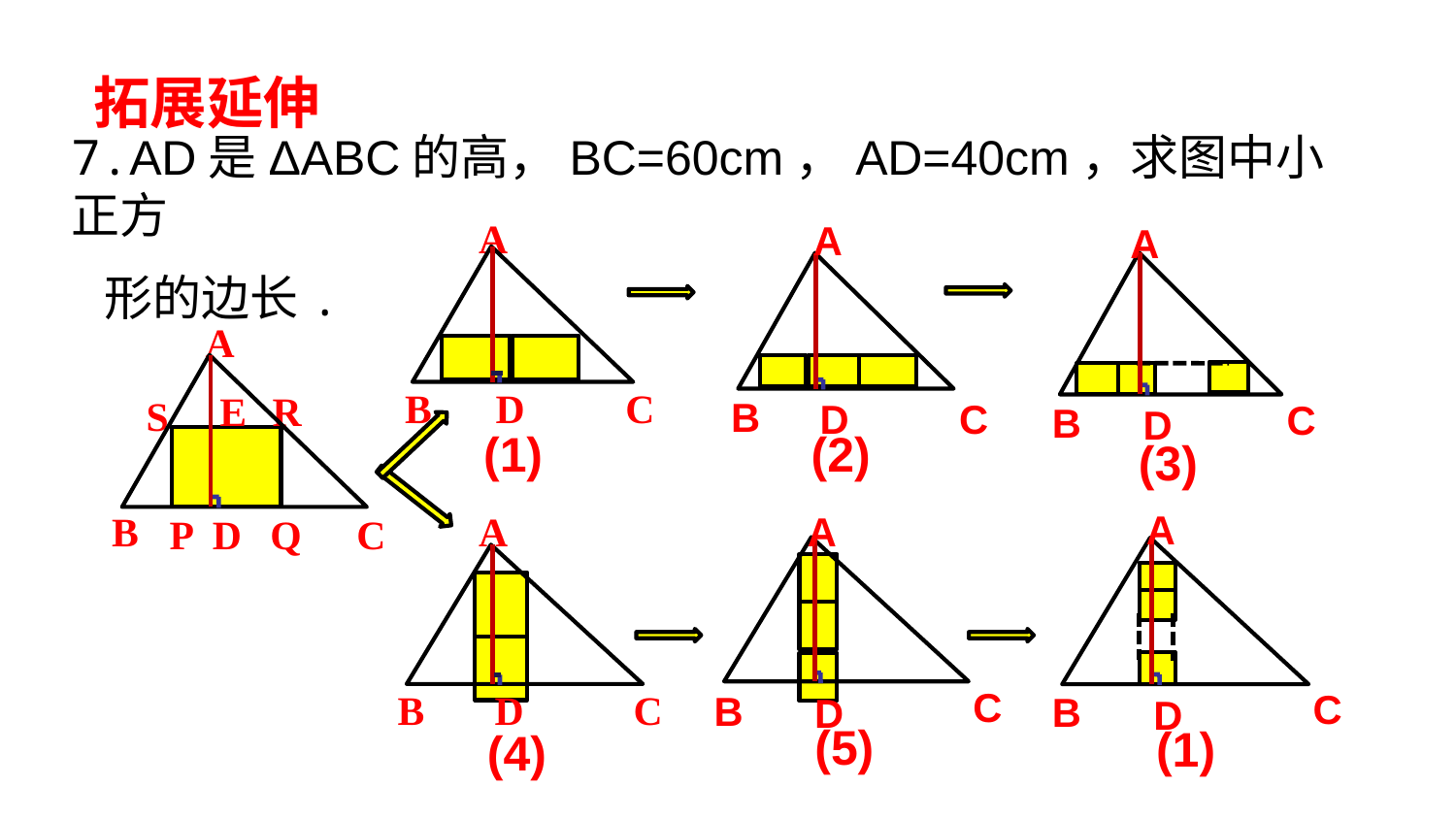

拓展延伸
7.AD是ΔABC的高，BC=60cm，AD=40cm，求图中小正方
  形的边长.
A

B
D
C

(1)

A

B
D
C

(2)

A

C
B
D

(3)

A

E
R
S
B
P
D
Q
C

A

D
C
B

(4)
A

C
B
D

(1)

A

C
B
D

(5)